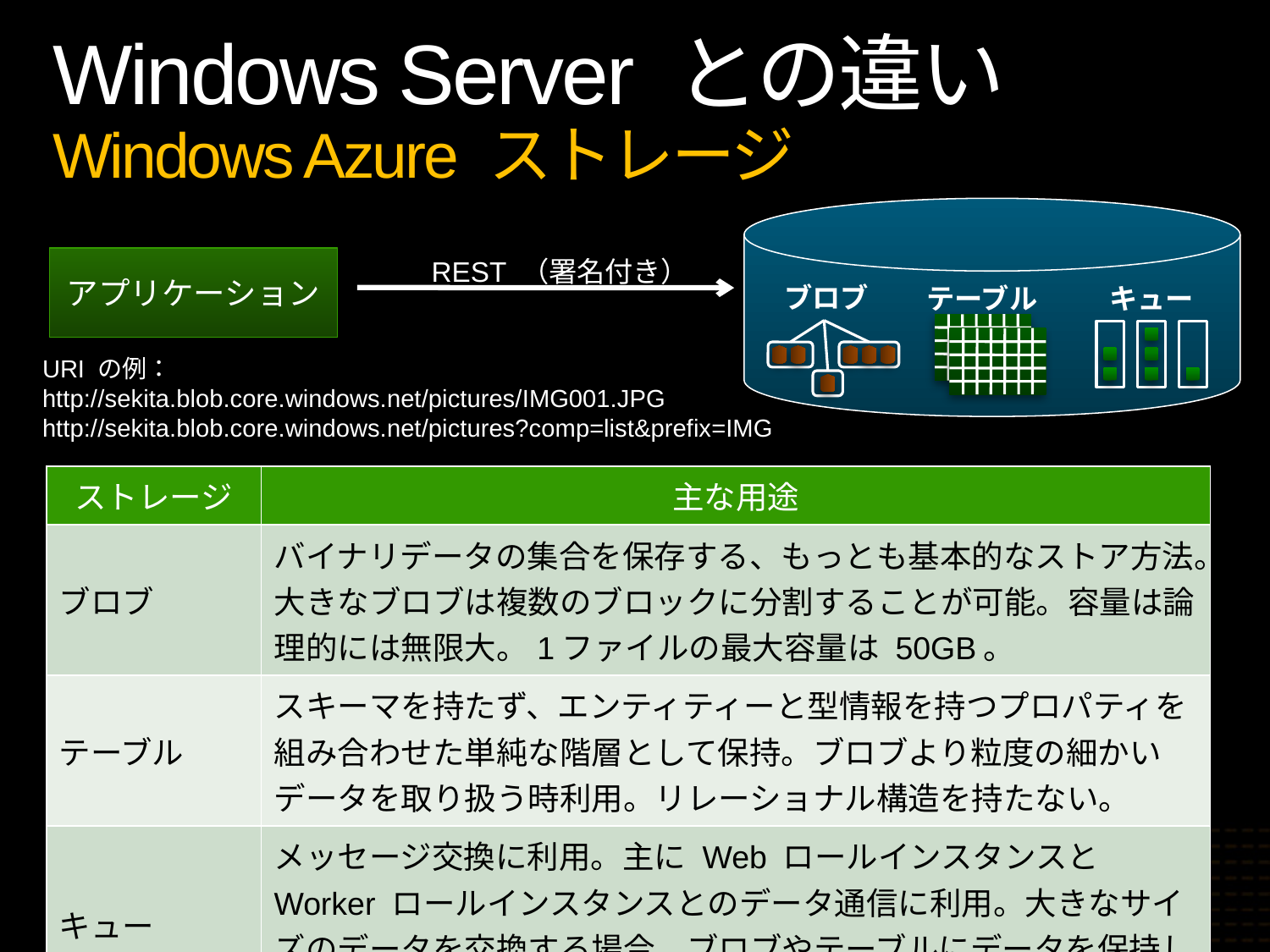

# Windows Server との違い Windows Azure ストレージ

ブロブ
テーブル
キュー

アプリケーション
REST （署名付き）
URI の例：
http://sekita.blob.core.windows.net/pictures/IMG001.JPG
http://sekita.blob.core.windows.net/pictures?comp=list&prefix=IMG
| ストレージ | 主な用途 |
| --- | --- |
| ブロブ | バイナリデータの集合を保存する、もっとも基本的なストア方法。大きなブロブは複数のブロックに分割することが可能。容量は論理的には無限大。1ファイルの最大容量は 50GB。 |
| テーブル | スキーマを持たず、エンティティーと型情報を持つプロパティを組み合わせた単純な階層として保持。ブロブより粒度の細かいデータを取り扱う時利用。リレーショナル構造を持たない。 |
| キュー | メッセージ交換に利用。主に Web ロールインスタンスと Worker ロールインスタンスとのデータ通信に利用。大きなサイズのデータを交換する場合、ブロブやテーブルにデータを保持し、保持先のみをメッセージとして通信。 |